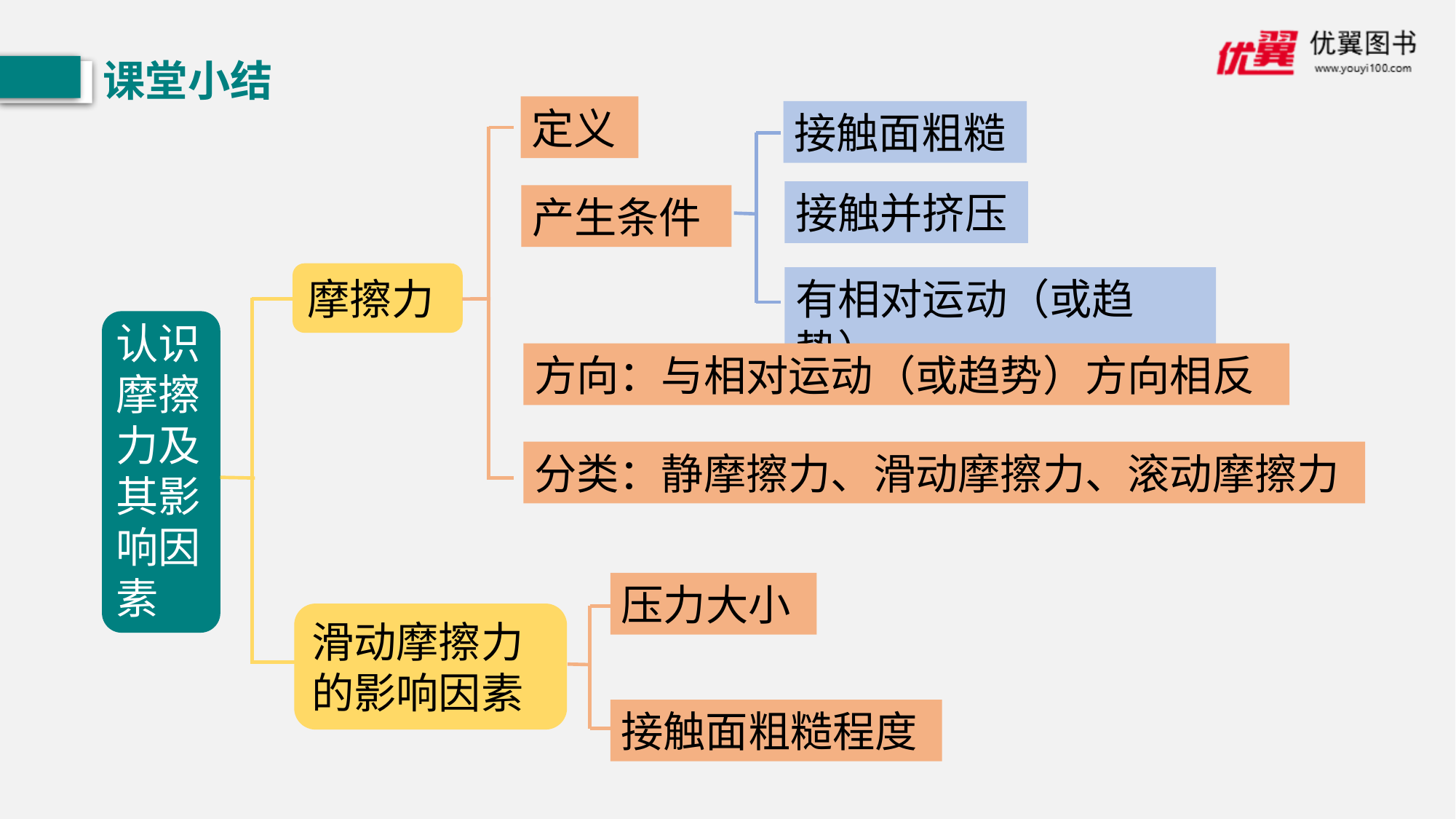

课堂小结

定义
接触面粗糙
接触并挤压
产生条件
摩擦力
有相对运动（或趋势）
认识摩擦力及其影响因素
方向：与相对运动（或趋势）方向相反
分类：静摩擦力、滑动摩擦力、滚动摩擦力
压力大小
滑动摩擦力的影响因素
接触面粗糙程度